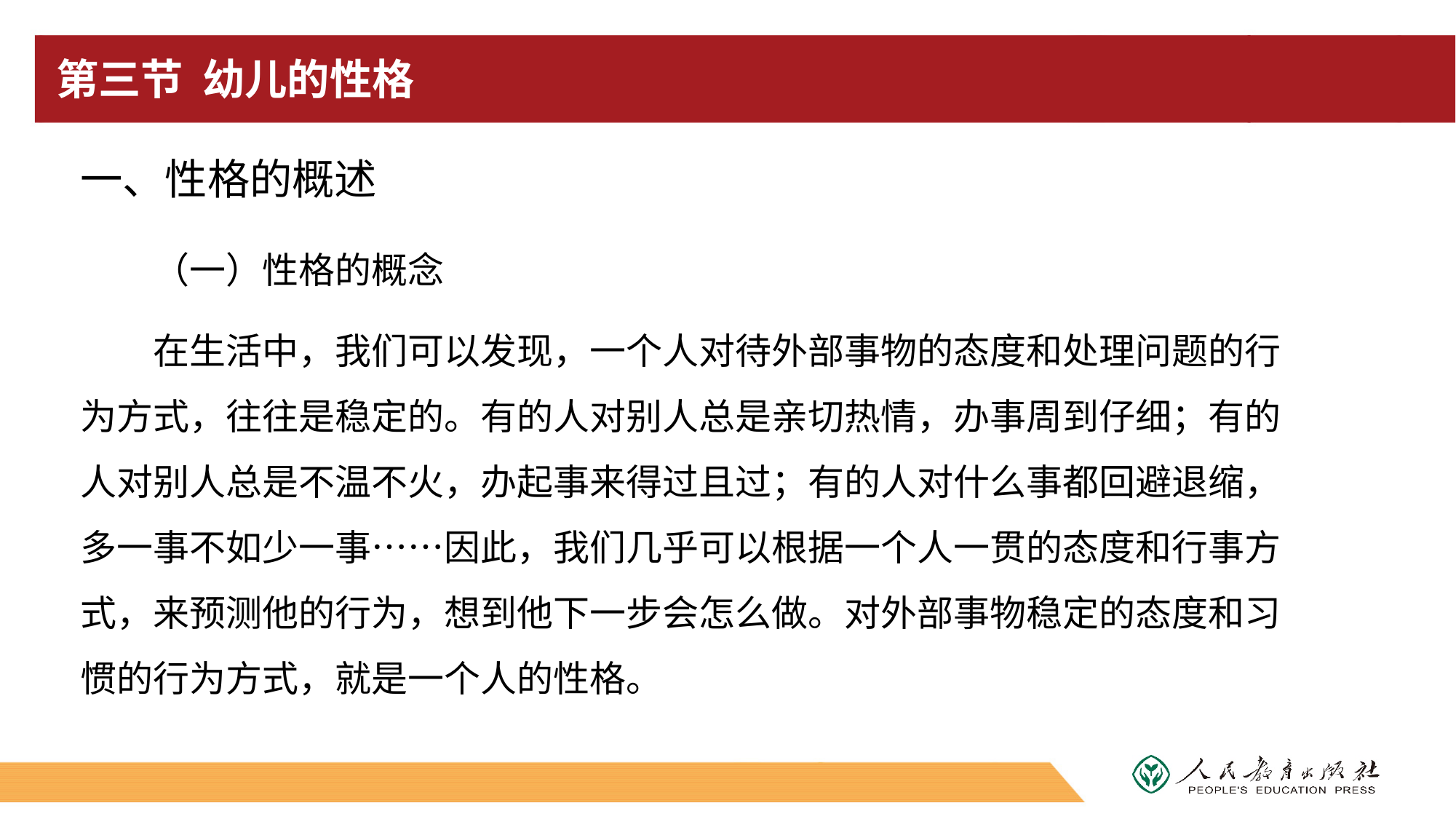

# 第三节  幼儿的性格
一、性格的概述
（一）性格的概念
在生活中，我们可以发现，一个人对待外部事物的态度和处理问题的行为方式，往往是稳定的。有的人对别人总是亲切热情，办事周到仔细；有的人对别人总是不温不火，办起事来得过且过；有的人对什么事都回避退缩，多一事不如少一事……因此，我们几乎可以根据一个人一贯的态度和行事方式，来预测他的行为，想到他下一步会怎么做。对外部事物稳定的态度和习惯的行为方式，就是一个人的性格。